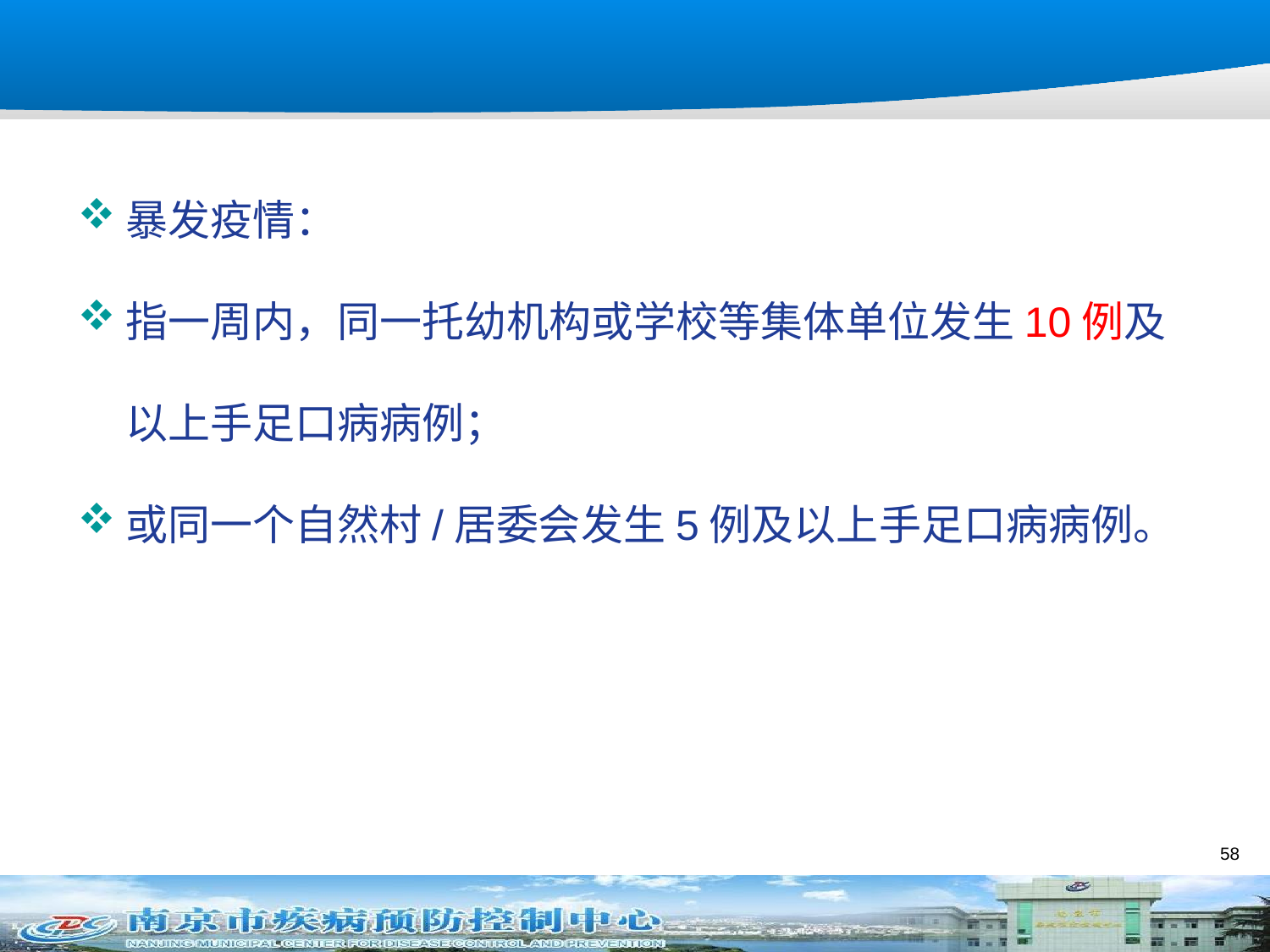

#
暴发疫情：
指一周内，同一托幼机构或学校等集体单位发生10例及以上手足口病病例；
或同一个自然村/居委会发生5例及以上手足口病病例。

58